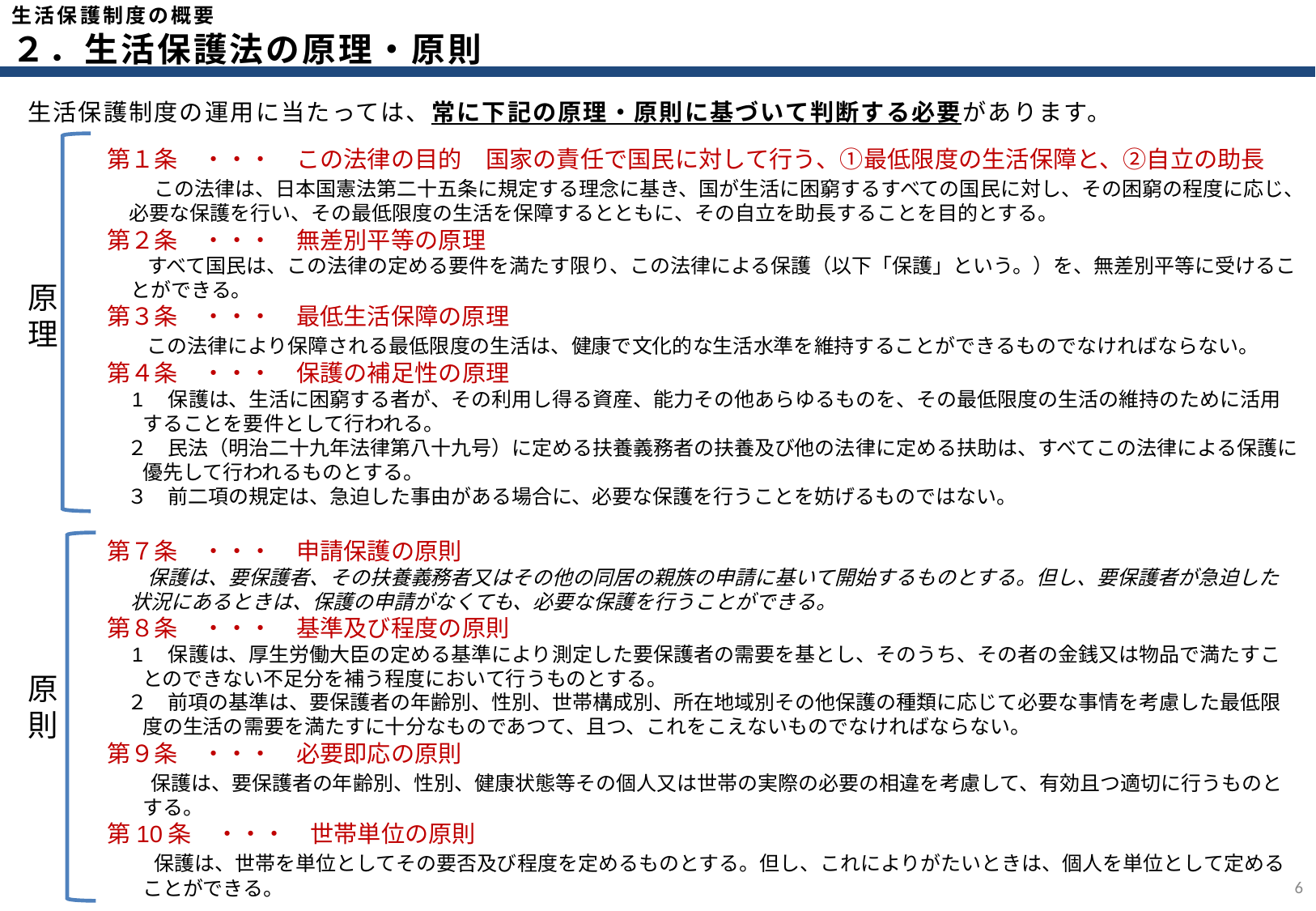

生活保護制度の概要
２．生活保護法の原理・原則
生活保護制度の運用に当たっては、常に下記の原理・原則に基づいて判断する必要があります。

第１条　・・・　この法律の目的　国家の責任で国民に対して行う、①最低限度の生活保障と、②自立の助長
　　この法律は、日本国憲法第二十五条に規定する理念に基き、国が生活に困窮するすべての国民に対し、その困窮の程度に応じ、必要な保護を行い、その最低限度の生活を保障するとともに、その自立を助長することを目的とする。
第２条　・・・　無差別平等の原理
　　すべて国民は、この法律の定める要件を満たす限り、この法律による保護（以下「保護」という。）を、無差別平等に受けることができる。
第３条　・・・　最低生活保障の原理
  　この法律により保障される最低限度の生活は、健康で文化的な生活水準を維持することができるものでなければならない。
第４条　・・・　保護の補足性の原理
　1　保護は、生活に困窮する者が、その利用し得る資産、能力その他あらゆるものを、その最低限度の生活の維持のために活用することを要件として行われる。
　２　民法（明治二十九年法律第八十九号）に定める扶養義務者の扶養及び他の法律に定める扶助は、すべてこの法律による保護に優先して行われるものとする。
　３　前二項の規定は、急迫した事由がある場合に、必要な保護を行うことを妨げるものではない。

第７条　・・・　申請保護の原則
　　保護は、要保護者、その扶養義務者又はその他の同居の親族の申請に基いて開始するものとする。但し、要保護者が急迫した状況にあるときは、保護の申請がなくても、必要な保護を行うことができる。
第８条　・・・　基準及び程度の原則
　1　保護は、厚生労働大臣の定める基準により測定した要保護者の需要を基とし、そのうち、その者の金銭又は物品で満たすことのできない不足分を補う程度において行うものとする。
　２　前項の基準は、要保護者の年齢別、性別、世帯構成別、所在地域別その他保護の種類に応じて必要な事情を考慮した最低限度の生活の需要を満たすに十分なものであつて、且つ、これをこえないものでなければならない。
第９条　・・・　必要即応の原則
　　保護は、要保護者の年齢別、性別、健康状態等その個人又は世帯の実際の必要の相違を考慮して、有効且つ適切に行うものとする。
第10条　・・・　世帯単位の原則
　　保護は、世帯を単位としてその要否及び程度を定めるものとする。但し、これによりがたいときは、個人を単位として定めることができる。
原理

原則
6